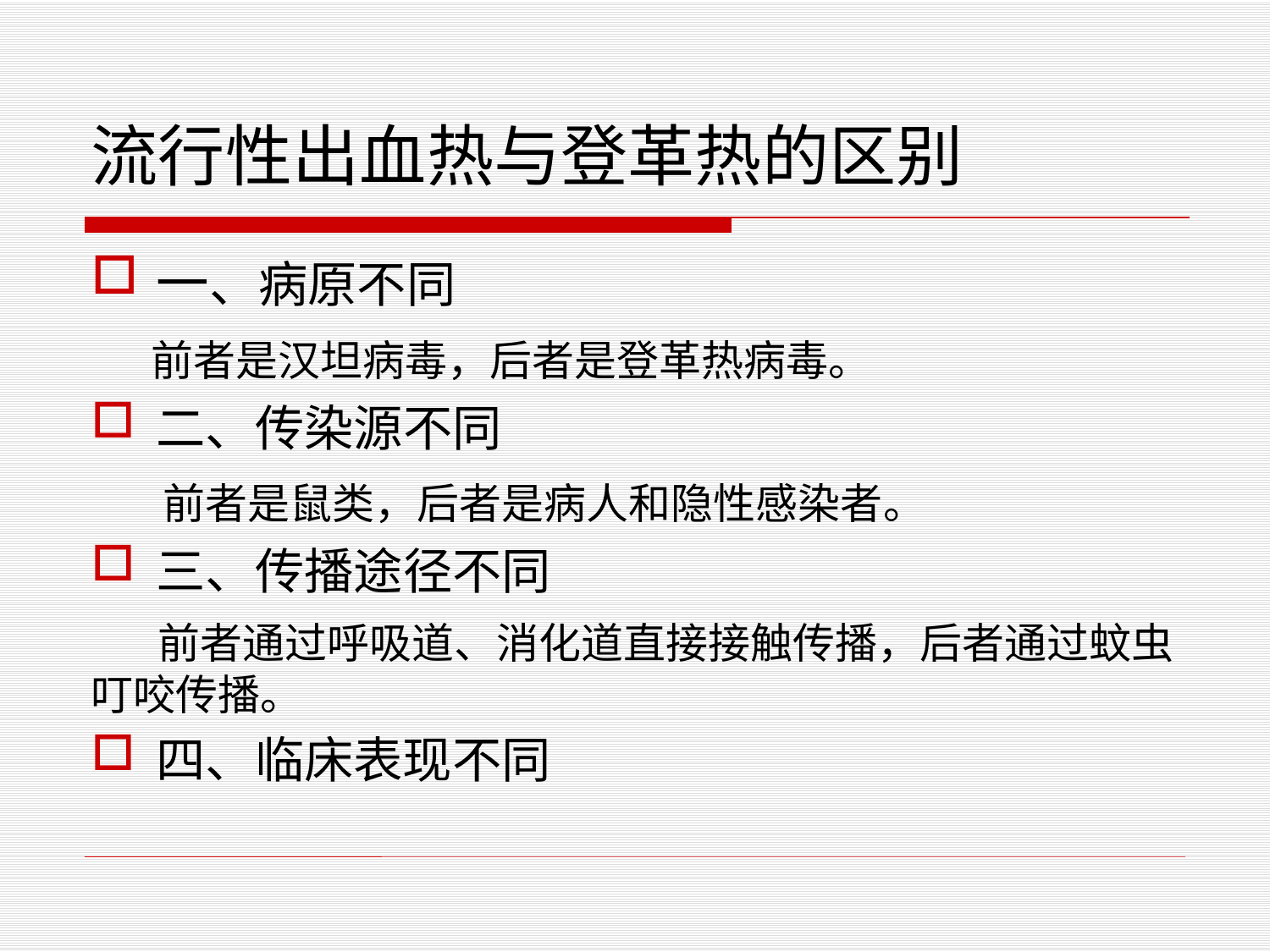

# 流行性出血热与登革热的区别
一、病原不同
    前者是汉坦病毒，后者是登革热病毒。
二、传染源不同
     前者是鼠类，后者是病人和隐性感染者。
三、传播途径不同
     前者通过呼吸道、消化道直接接触传播，后者通过蚊虫叮咬传播。
四、临床表现不同